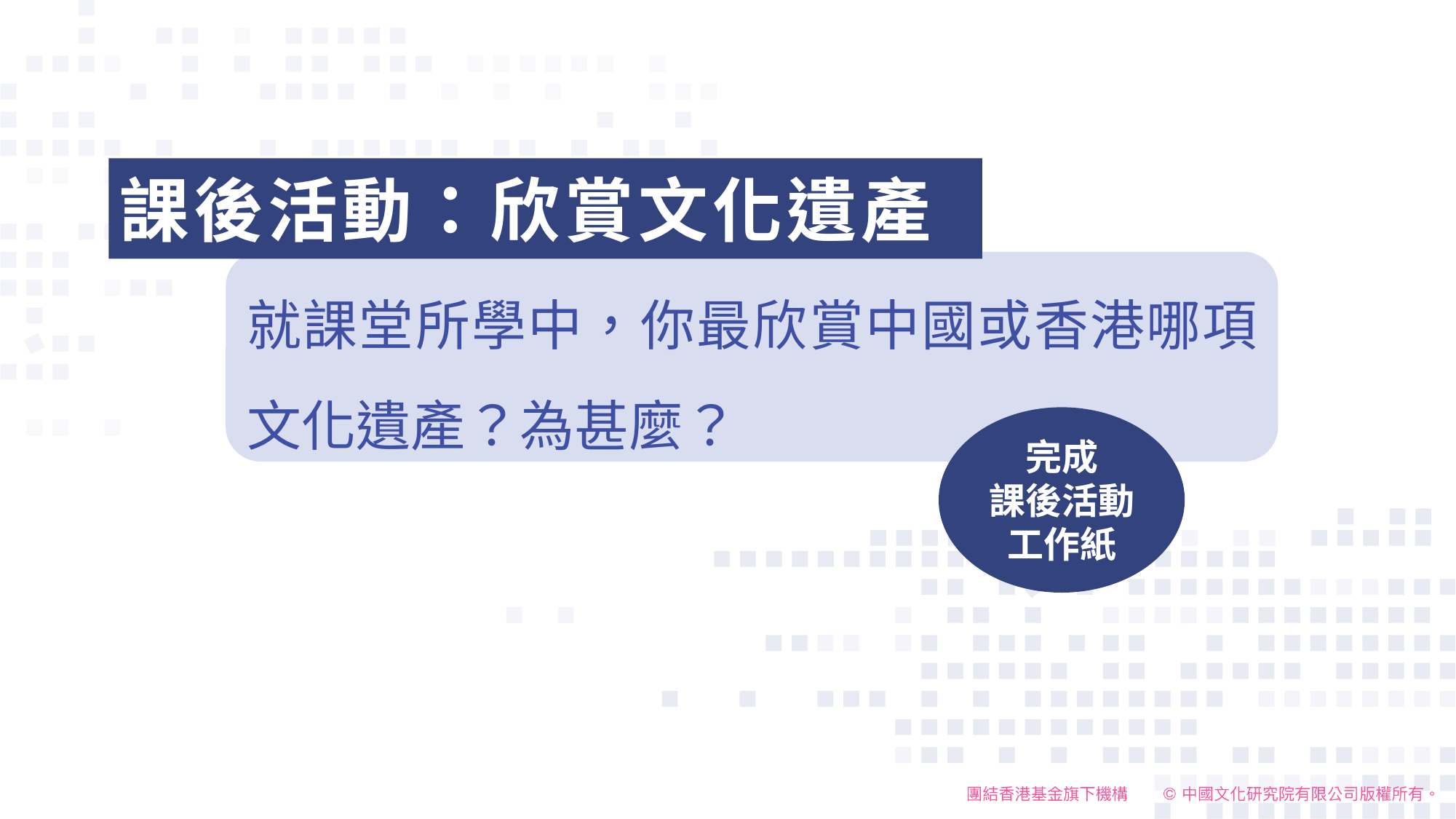

# 課後活動：欣賞文化遺產
就課堂所學中，你最欣賞中國或香港哪項文化遺產？為甚麼？
完成
課後活動工作紙